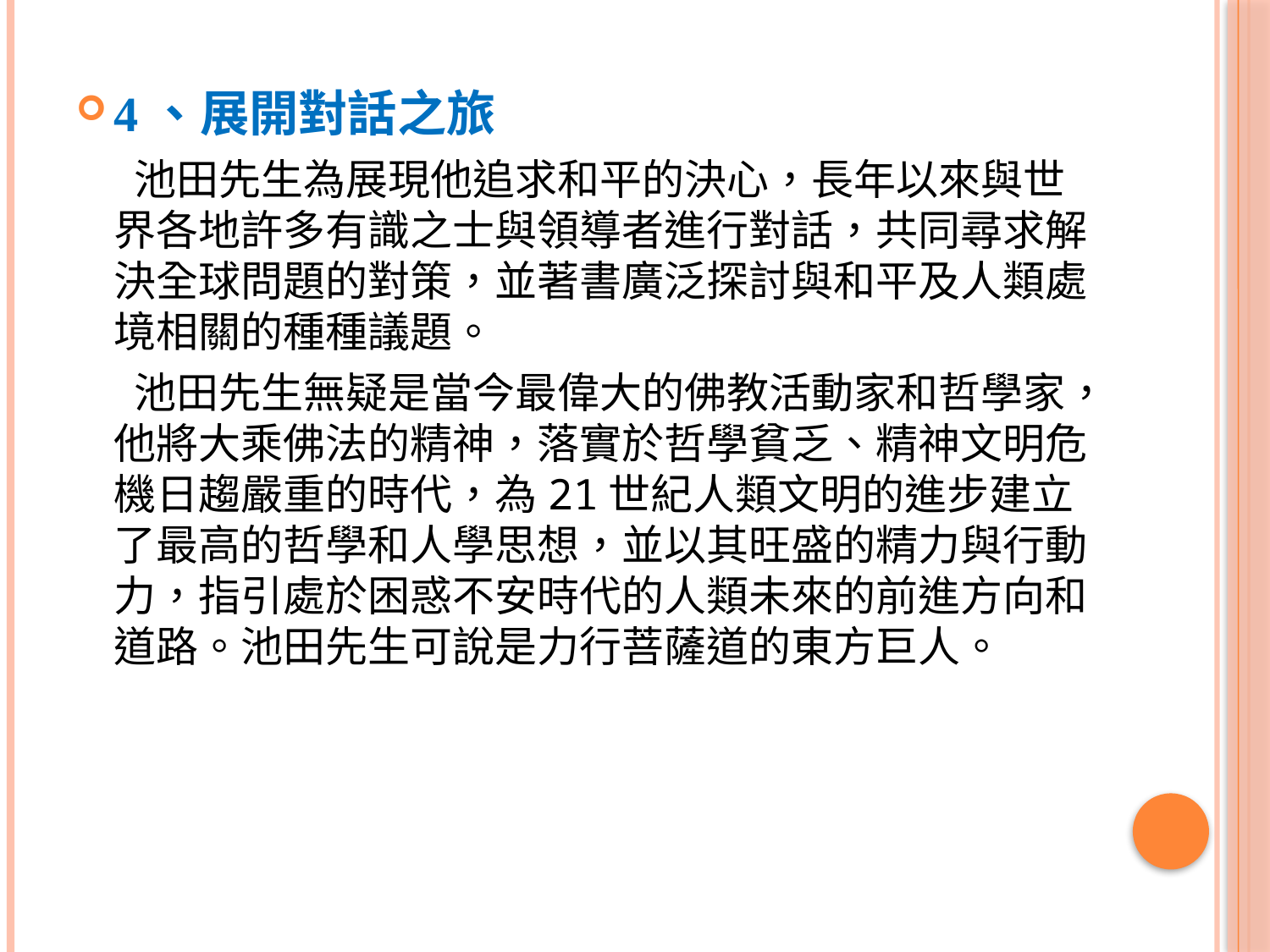

4、展開對話之旅
     池田先生為展現他追求和平的決心，長年以來與世界各地許多有識之士與領導者進行對話，共同尋求解決全球問題的對策，並著書廣泛探討與和平及人類處境相關的種種議題。
     池田先生無疑是當今最偉大的佛教活動家和哲學家，他將大乘佛法的精神，落實於哲學貧乏、精神文明危機日趨嚴重的時代，為21世紀人類文明的進步建立了最高的哲學和人學思想，並以其旺盛的精力與行動力，指引處於困惑不安時代的人類未來的前進方向和道路。池田先生可說是力行菩薩道的東方巨人。